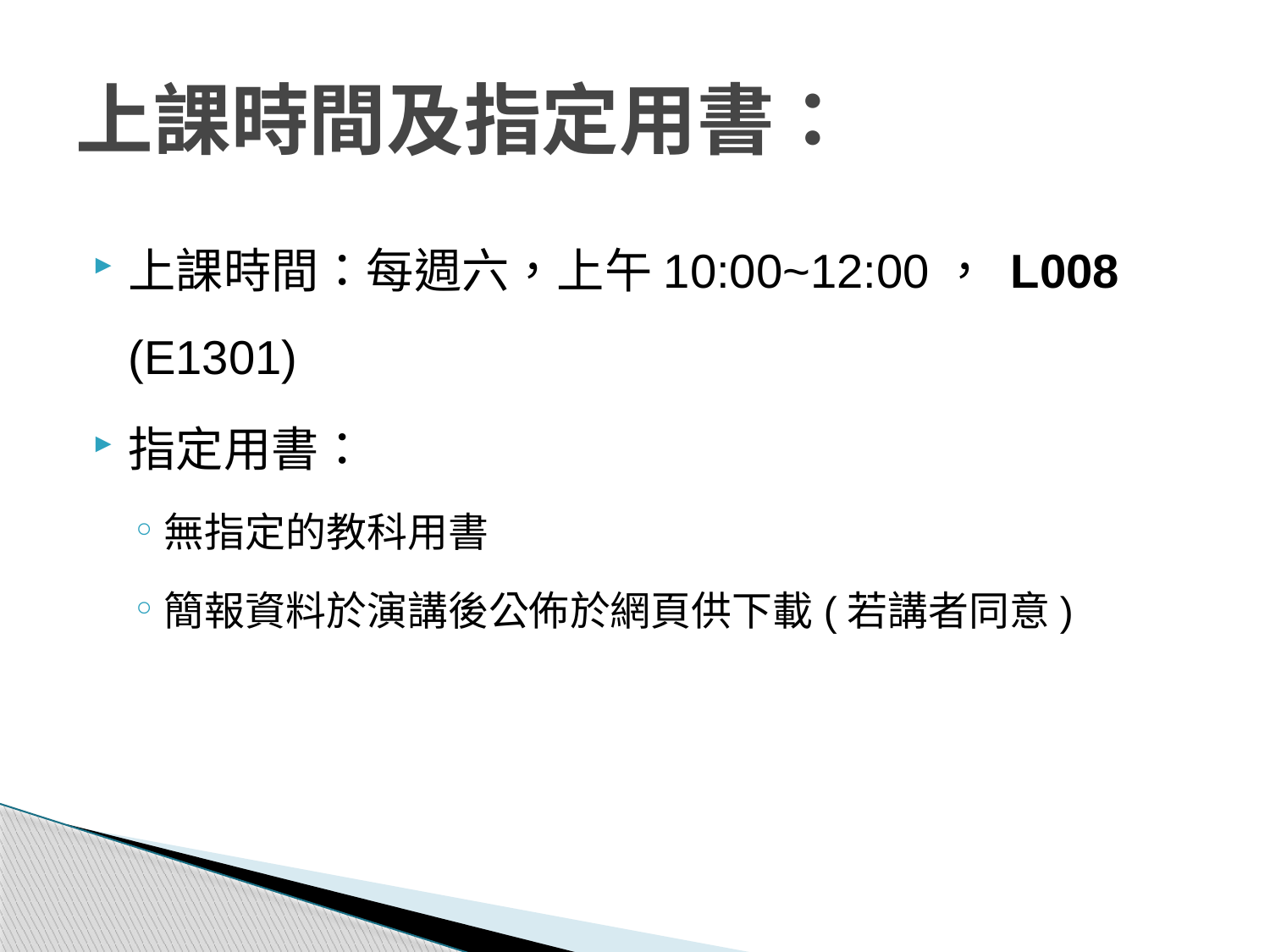

# 上課時間及指定用書：
上課時間：每週六，上午10:00~12:00， L008 (E1301)
指定用書：
無指定的教科用書
簡報資料於演講後公佈於網頁供下載(若講者同意)